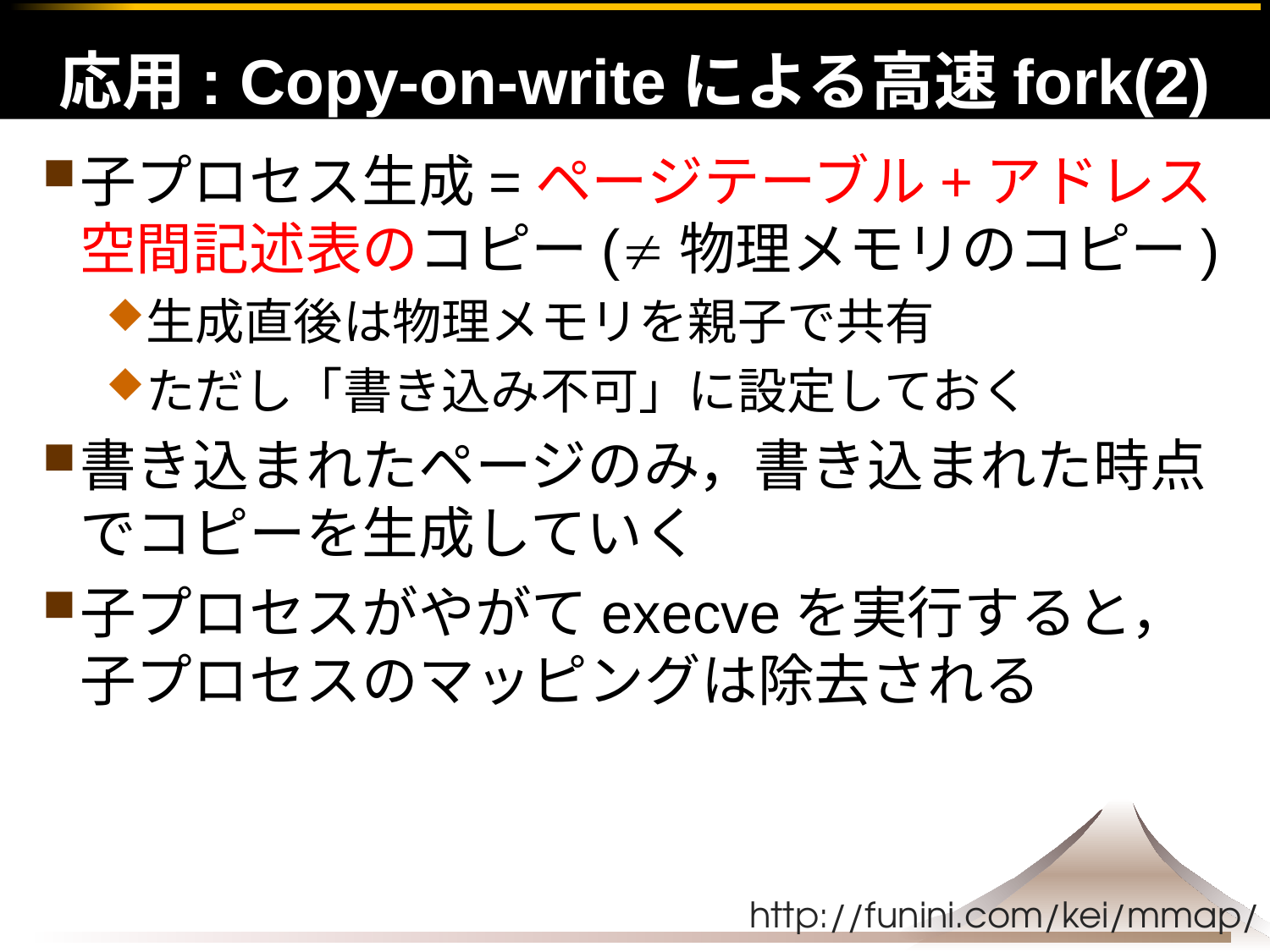

# 応用: Copy-on-writeによる高速fork(2)
子プロセス生成=ページテーブル+アドレス空間記述表のコピー(≠物理メモリのコピー)
生成直後は物理メモリを親子で共有
ただし「書き込み不可」に設定しておく
書き込まれたページのみ，書き込まれた時点でコピーを生成していく
子プロセスがやがてexecveを実行すると，子プロセスのマッピングは除去される